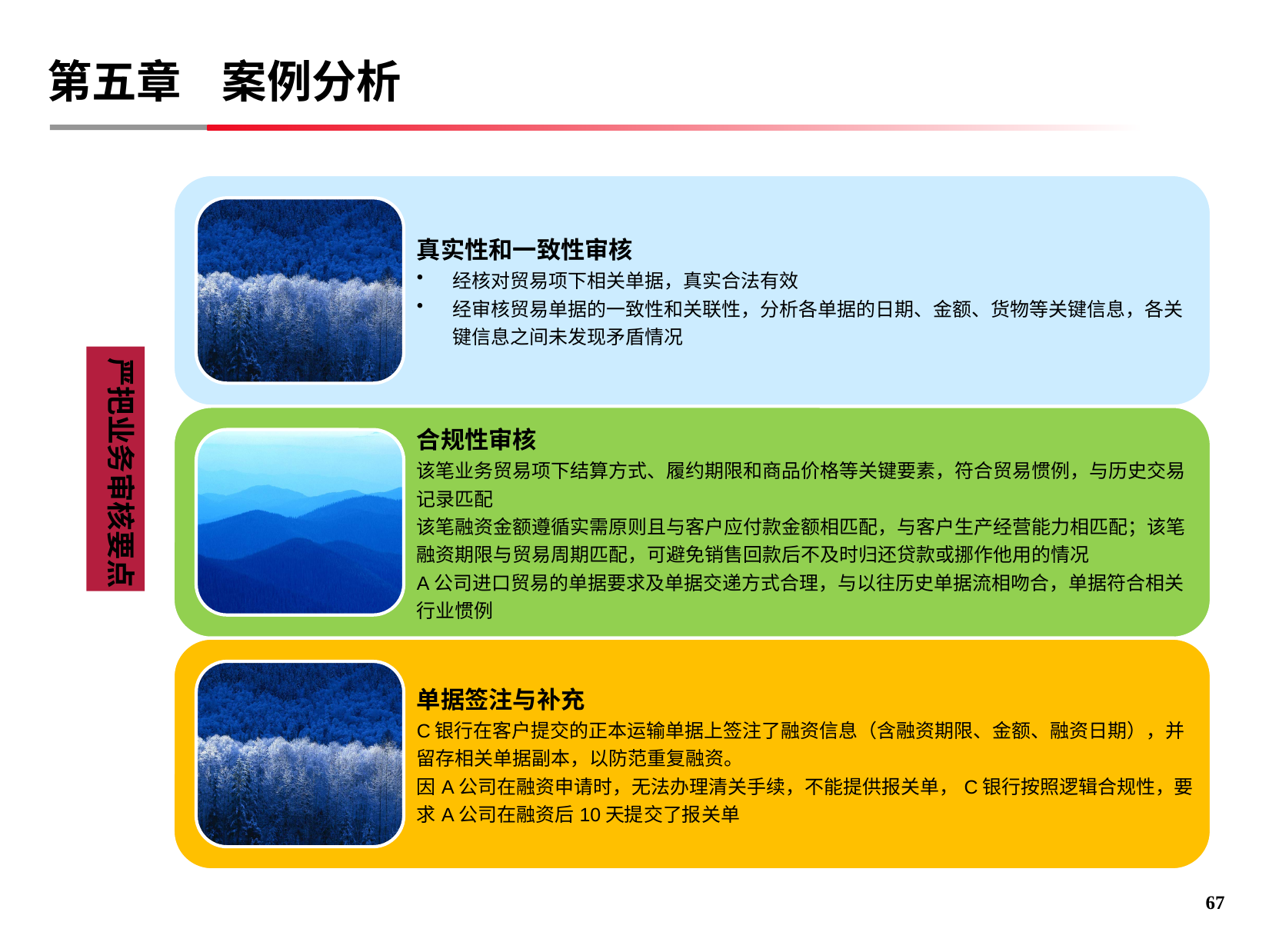

第五章    案例分析
真实性和一致性审核
经核对贸易项下相关单据，真实合法有效
经审核贸易单据的一致性和关联性，分析各单据的日期、金额、货物等关键信息，各关键信息之间未发现矛盾情况
合规性审核
该笔业务贸易项下结算方式、履约期限和商品价格等关键要素，符合贸易惯例，与历史交易记录匹配
该笔融资金额遵循实需原则且与客户应付款金额相匹配，与客户生产经营能力相匹配；该笔融资期限与贸易周期匹配，可避免销售回款后不及时归还贷款或挪作他用的情况
A公司进口贸易的单据要求及单据交递方式合理，与以往历史单据流相吻合，单据符合相关行业惯例
单据签注与补充
C银行在客户提交的正本运输单据上签注了融资信息（含融资期限、金额、融资日期），并留存相关单据副本，以防范重复融资。
因A公司在融资申请时，无法办理清关手续，不能提供报关单，C银行按照逻辑合规性，要求A公司在融资后10天提交了报关单
严把业务审核要点

67